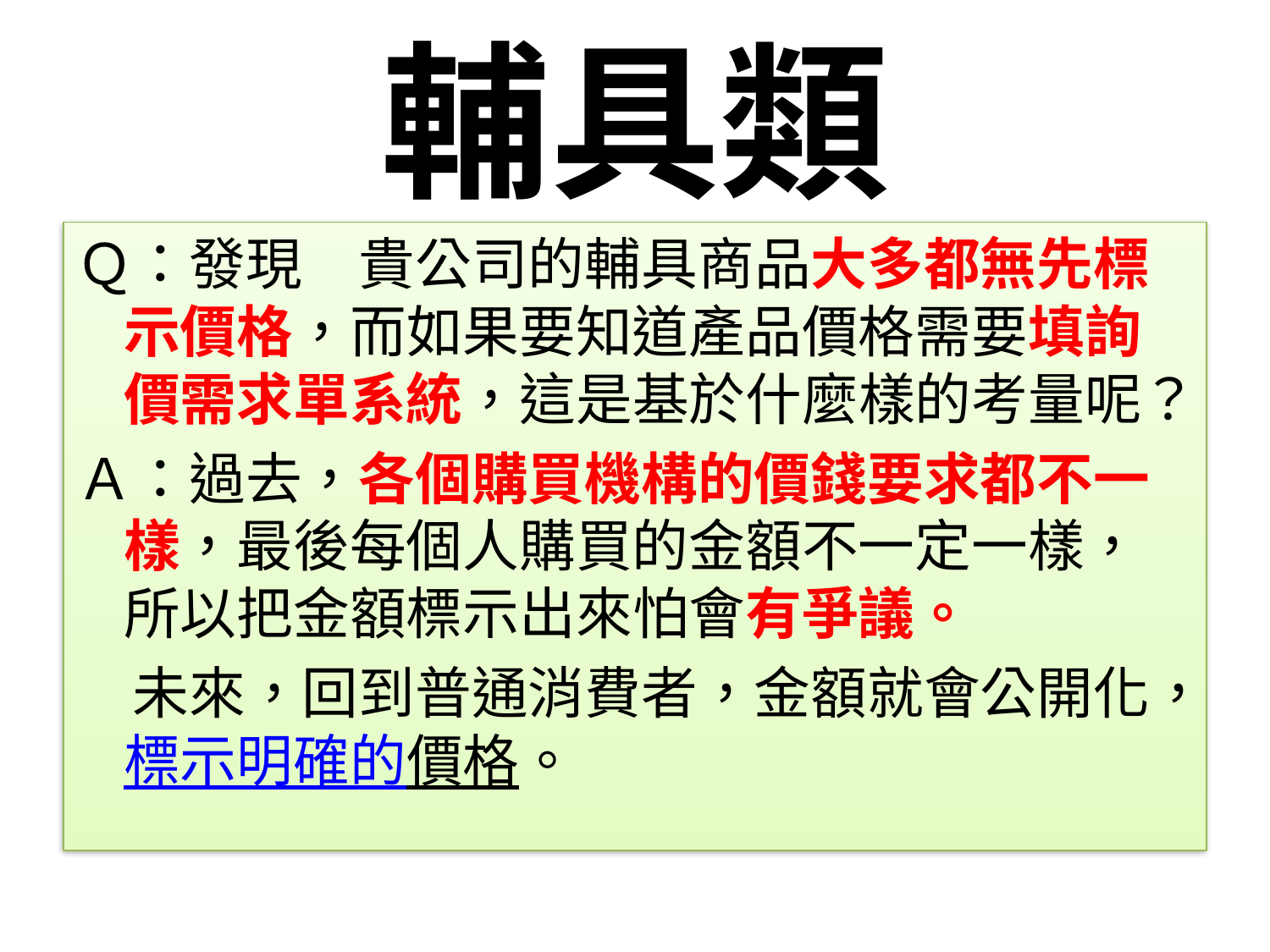

# 輔具類
Ｑ：發現　貴公司的輔具商品大多都無先標示價格，而如果要知道產品價格需要填詢價需求單系統，這是基於什麼樣的考量呢？
Ａ：過去，各個購買機構的價錢要求都不一樣，最後每個人購買的金額不一定一樣，所以把金額標示出來怕會有爭議。
　未來，回到普通消費者，金額就會公開化，標示明確的價格。